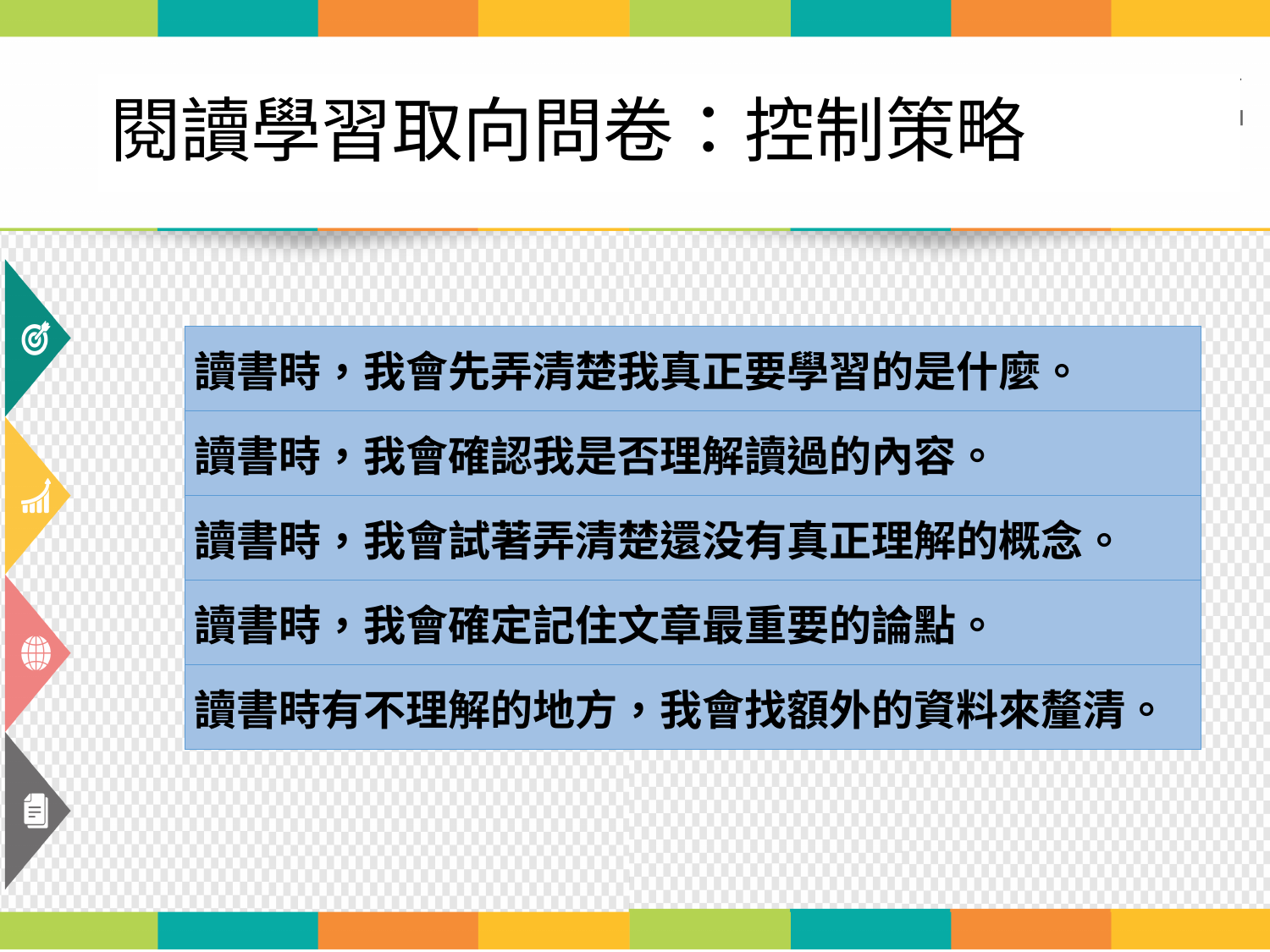

# 閱讀學習取向問卷：控制策略
| 讀書時，我會先弄清楚我真正要學習的是什麼。 |
| --- |
| 讀書時，我會確認我是否理解讀過的內容。 |
| 讀書時，我會試著弄清楚還没有真正理解的概念。 |
| 讀書時，我會確定記住文章最重要的論點。 |
| 讀書時有不理解的地方，我會找額外的資料來釐清。 |